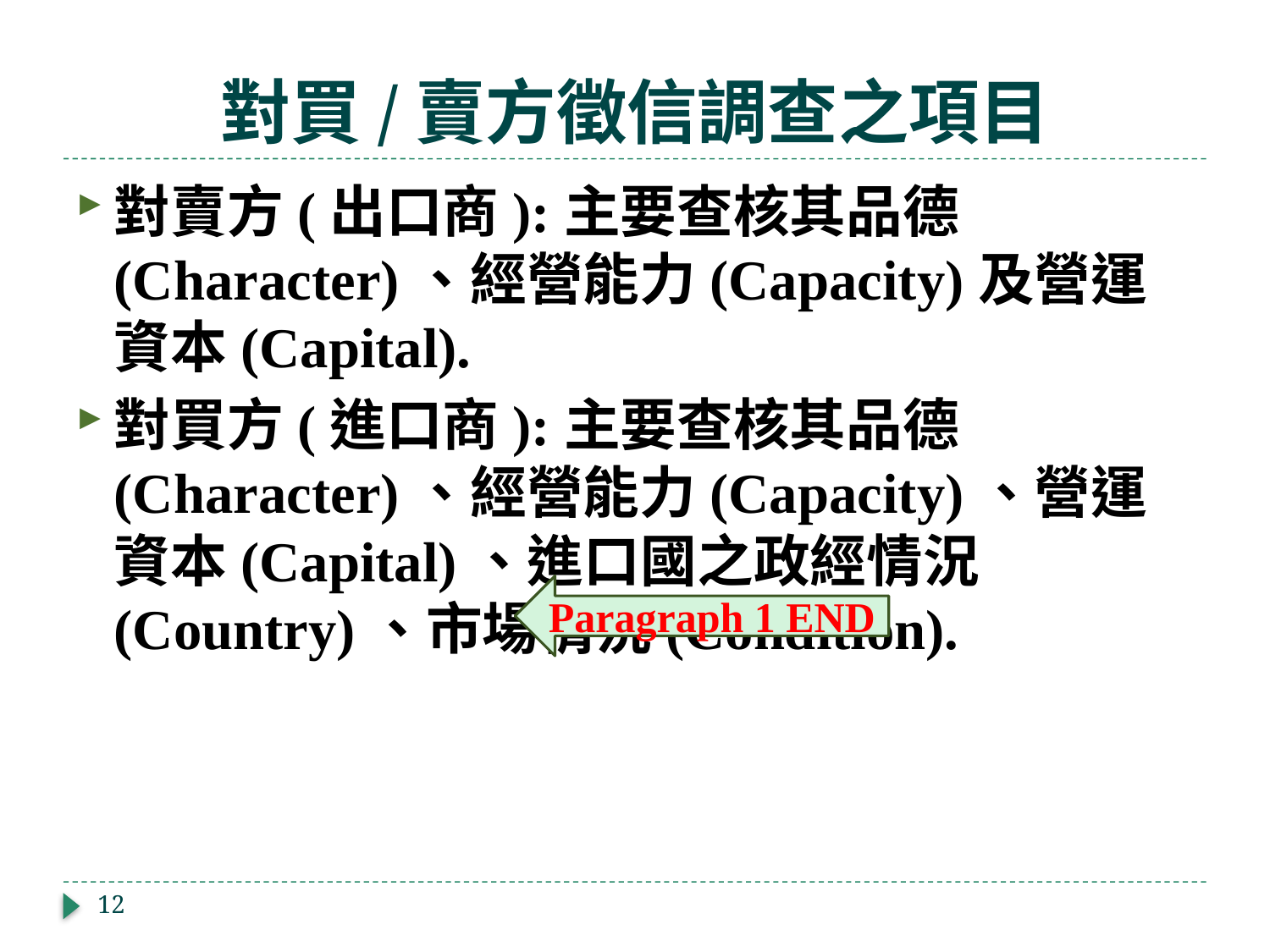

# 對買/賣方徵信調查之項目
對賣方(出口商):主要查核其品德(Character)、經營能力(Capacity)及營運資本(Capital).
對買方(進口商):主要查核其品德(Character)、經營能力(Capacity)、營運資本(Capital)、進口國之政經情況(Country)、市場情況(Condition).
Paragraph 1 END
12